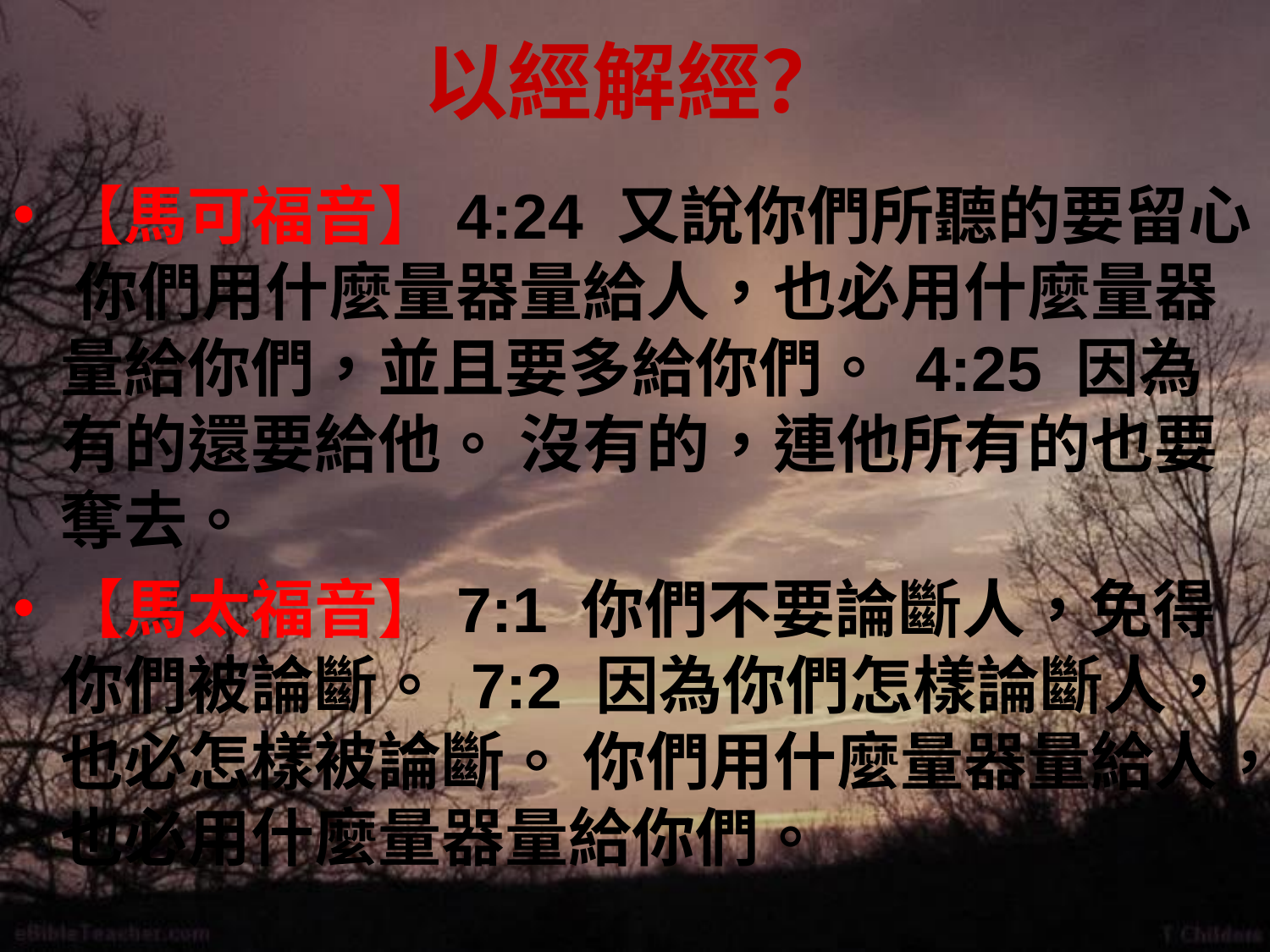

# 以經解經？
【馬可福音】4:24 又說你們所聽的要留心。 你們用什麼量器量給人，也必用什麼量器量給你們，並且要多給你們。 4:25 因為有的還要給他。 沒有的，連他所有的也要奪去。
【馬太福音】7:1 你們不要論斷人，免得你們被論斷。 7:2 因為你們怎樣論斷人，也必怎樣被論斷。 你們用什麼量器量給人，也必用什麼量器量給你們。